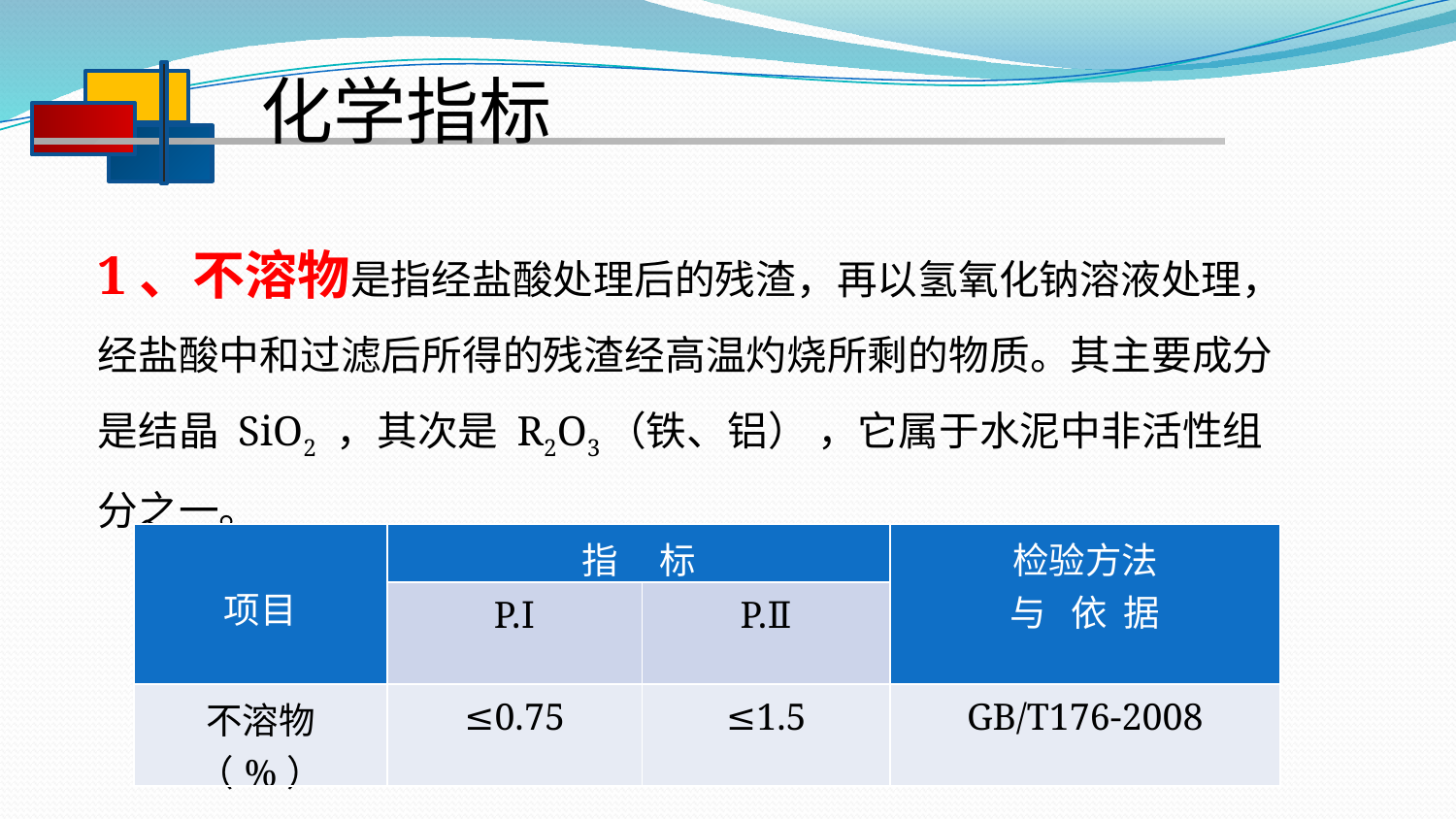

化学指标
1、不溶物是指经盐酸处理后的残渣，再以氢氧化钠溶液处理，经盐酸中和过滤后所得的残渣经高温灼烧所剩的物质。其主要成分是结晶 SiO2 ，其次是 R2O3（铁、铝） ，它属于水泥中非活性组分之一。
| 项目 | 指 标 |  | 检验方法 与 依 据 |
| --- | --- | --- | --- |
|  | P.Ⅰ | P.Ⅱ |  |
| 不溶物（%） | ≤0.75 | ≤1.5 | GB/T176-2008 |